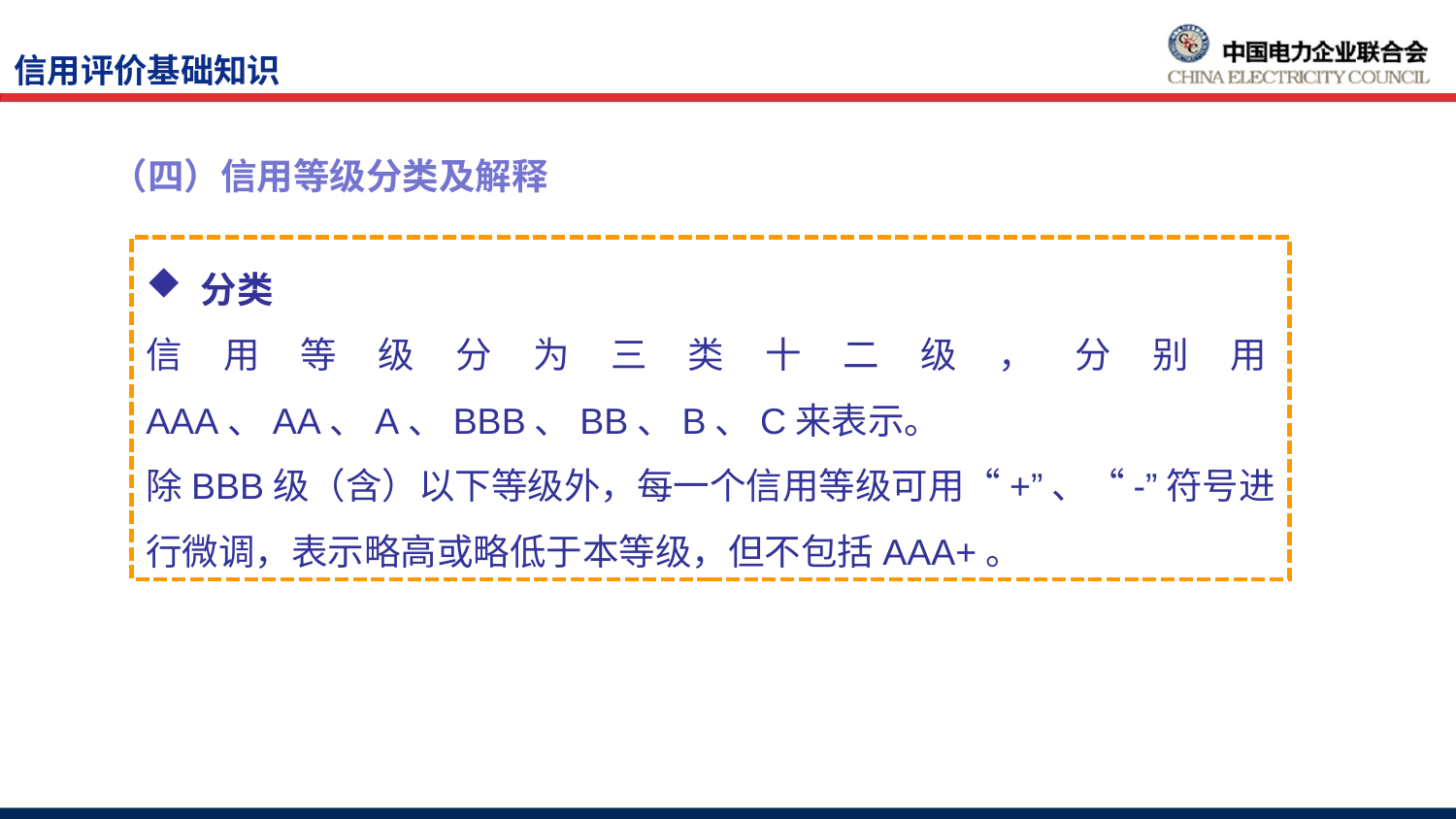

信用评价基础知识
（四）信用等级分类及解释
分类
信用等级分为三类十二级，分别用AAA、AA、A、BBB、BB、B、C来表示。
除BBB级（含）以下等级外，每一个信用等级可用“+”、“-”符号进行微调，表示略高或略低于本等级，但不包括AAA+。